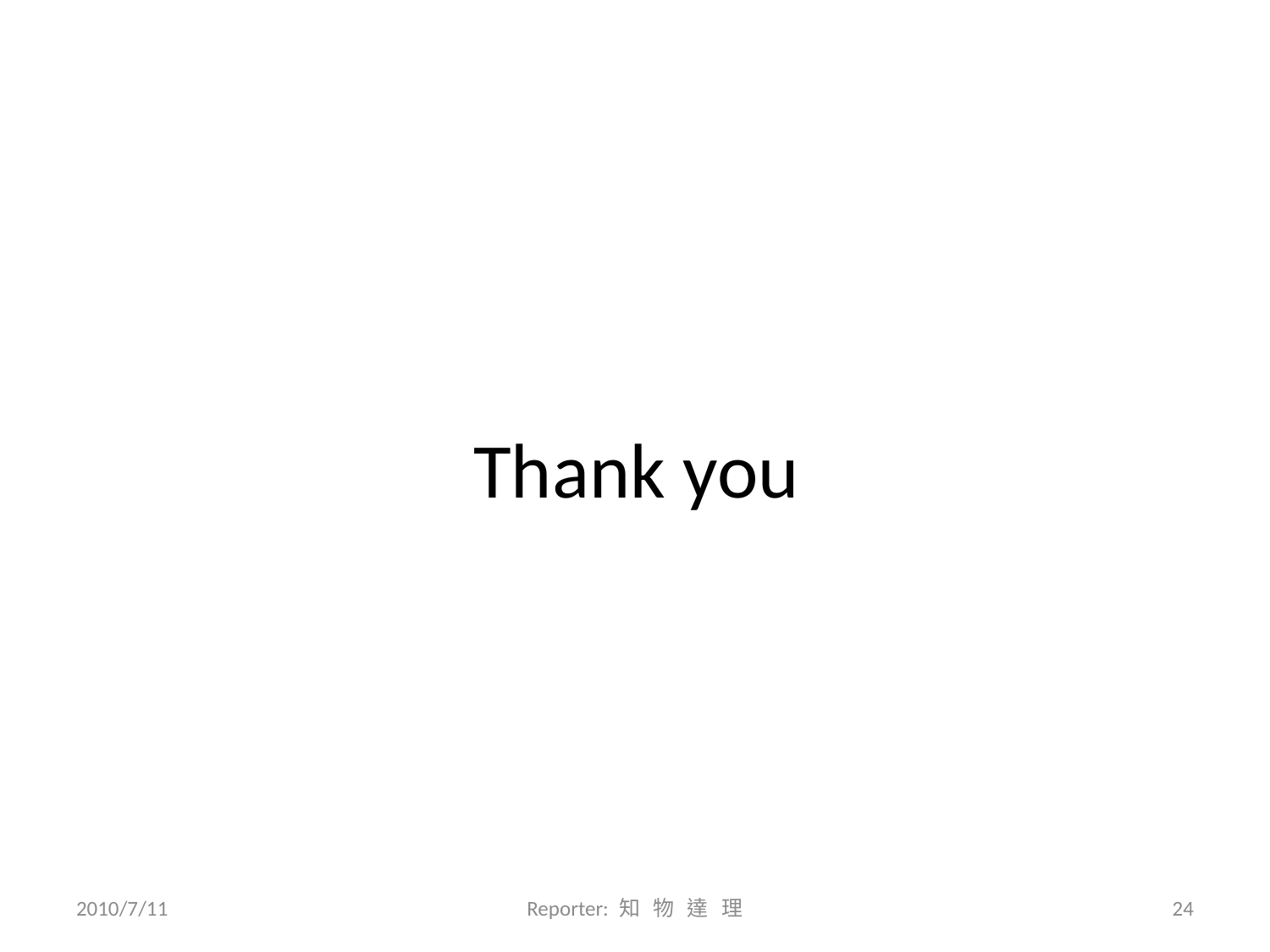

# Thank you
2010/7/11
Reporter: 知  物  達  理
24